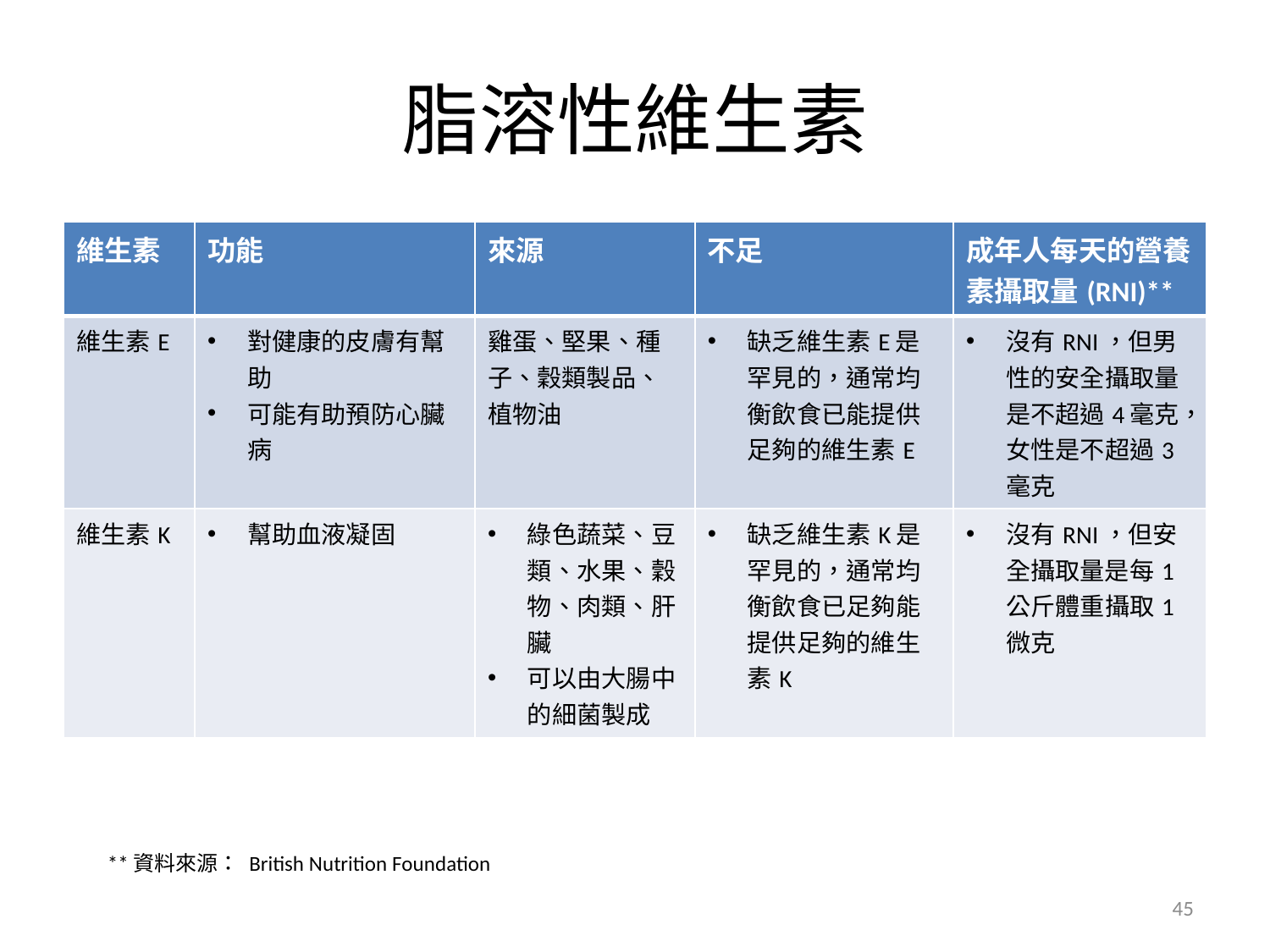

# 脂溶性維生素
| 維生素 | 功能 | 來源 | 不足 | 成年人每天的營養素攝取量(RNI)\*\* |
| --- | --- | --- | --- | --- |
| 維生素E | 對健康的皮膚有幫助 可能有助預防心臟病 | 雞蛋、堅果、種子、穀類製品、植物油 | 缺乏維生素E是罕見的，通常均衡飲食已能提供足夠的維生素E | 沒有RNI，但男性的安全攝取量是不超過4毫克，女性是不超過3毫克 |
| 維生素K | 幫助血液凝固 | 綠色蔬菜、豆類、水果、穀物、肉類、肝臟 可以由大腸中的細菌製成 | 缺乏維生素K是罕見的，通常均衡飲食已足夠能提供足夠的維生素K | 沒有RNI，但安全攝取量是每1公斤體重攝取1微克 |
**資料來源： British Nutrition Foundation
45